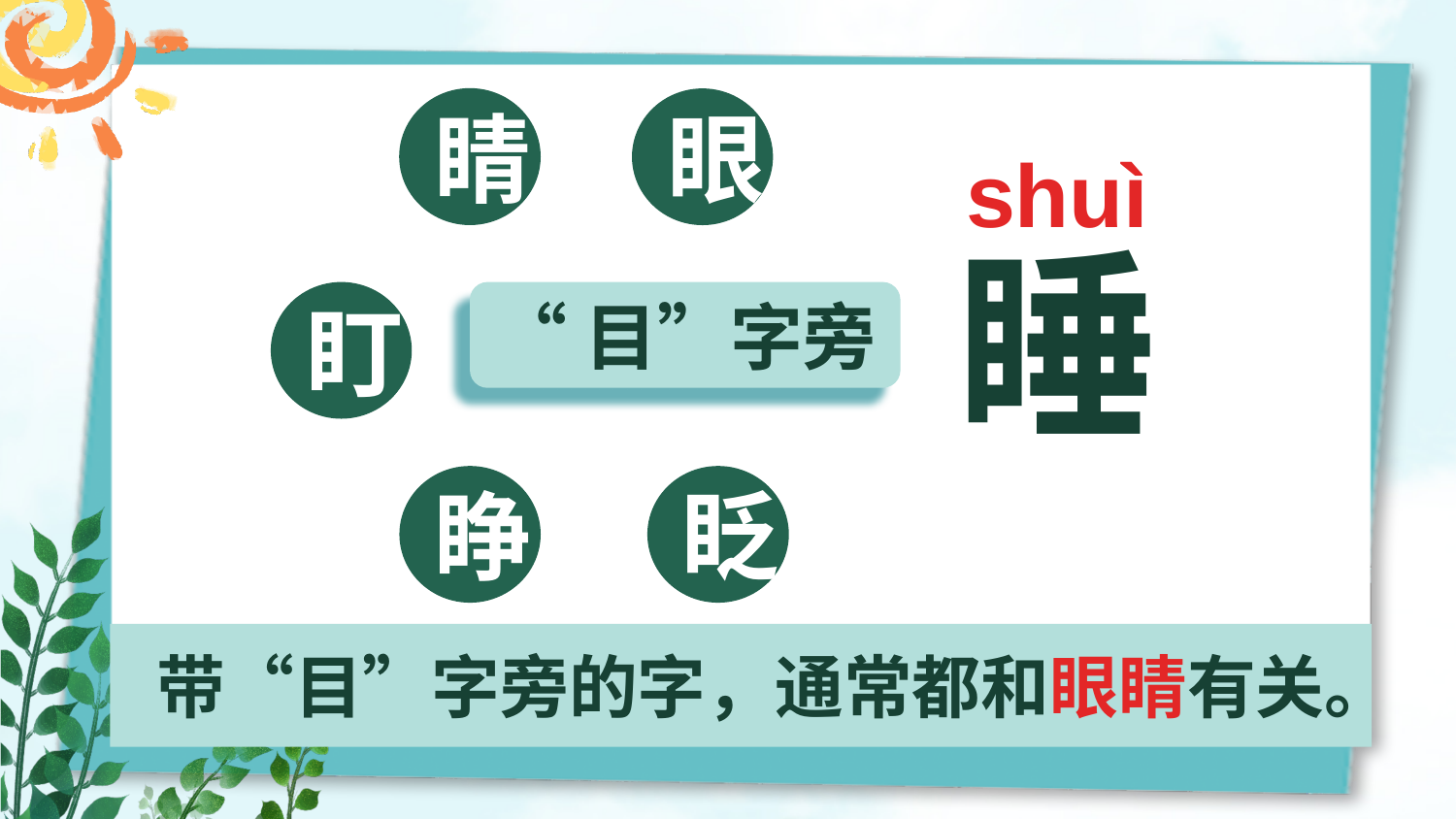

睛
眼
shuì
睡
盯
“目”字旁
睁
眨
带“目”字旁的字，通常都和眼睛有关。